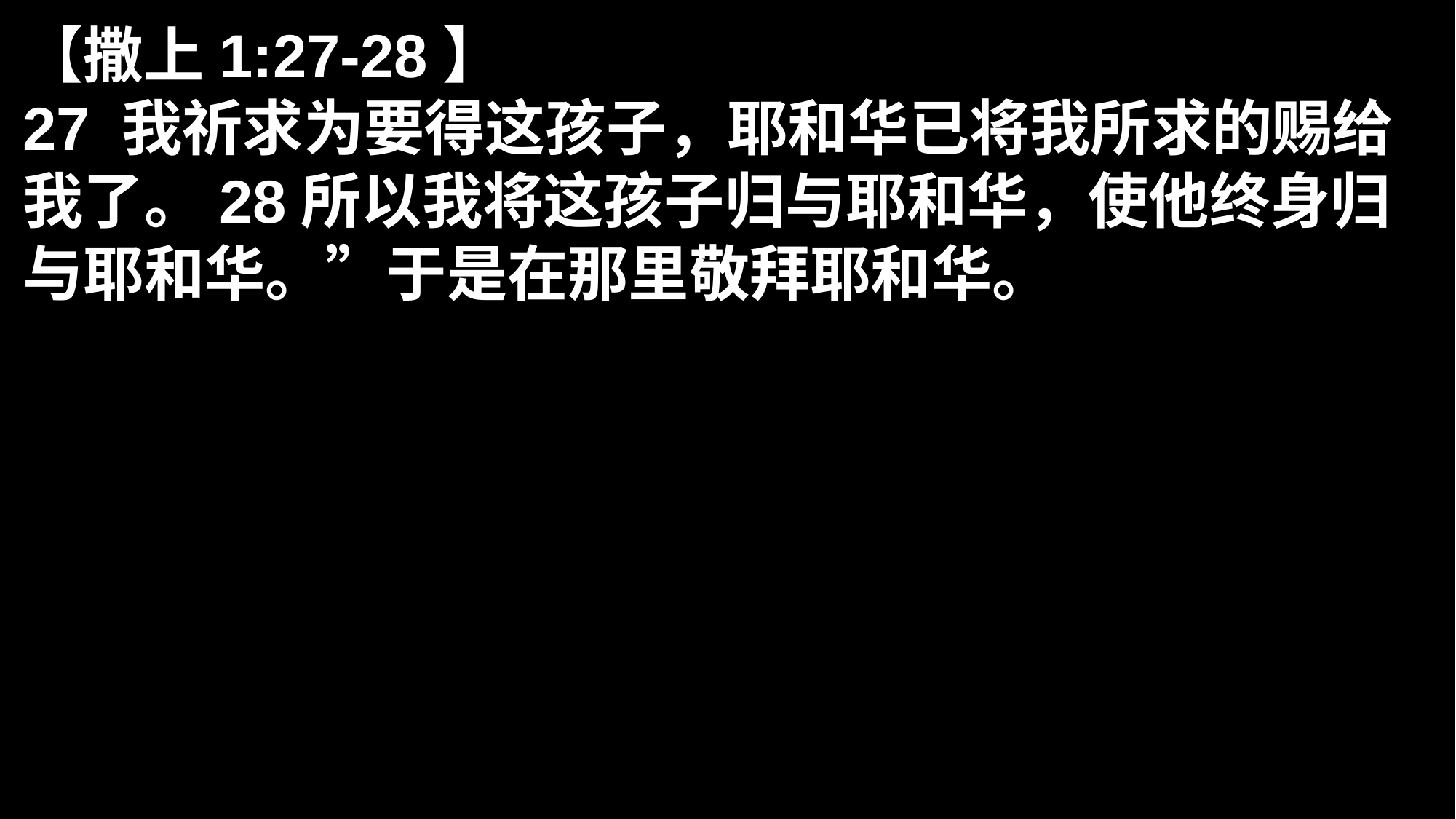

【撒上1:27-28】
27 我祈求为要得这孩子，耶和华已将我所求的赐给我了。28所以我将这孩子归与耶和华，使他终身归与耶和华。”于是在那里敬拜耶和华。